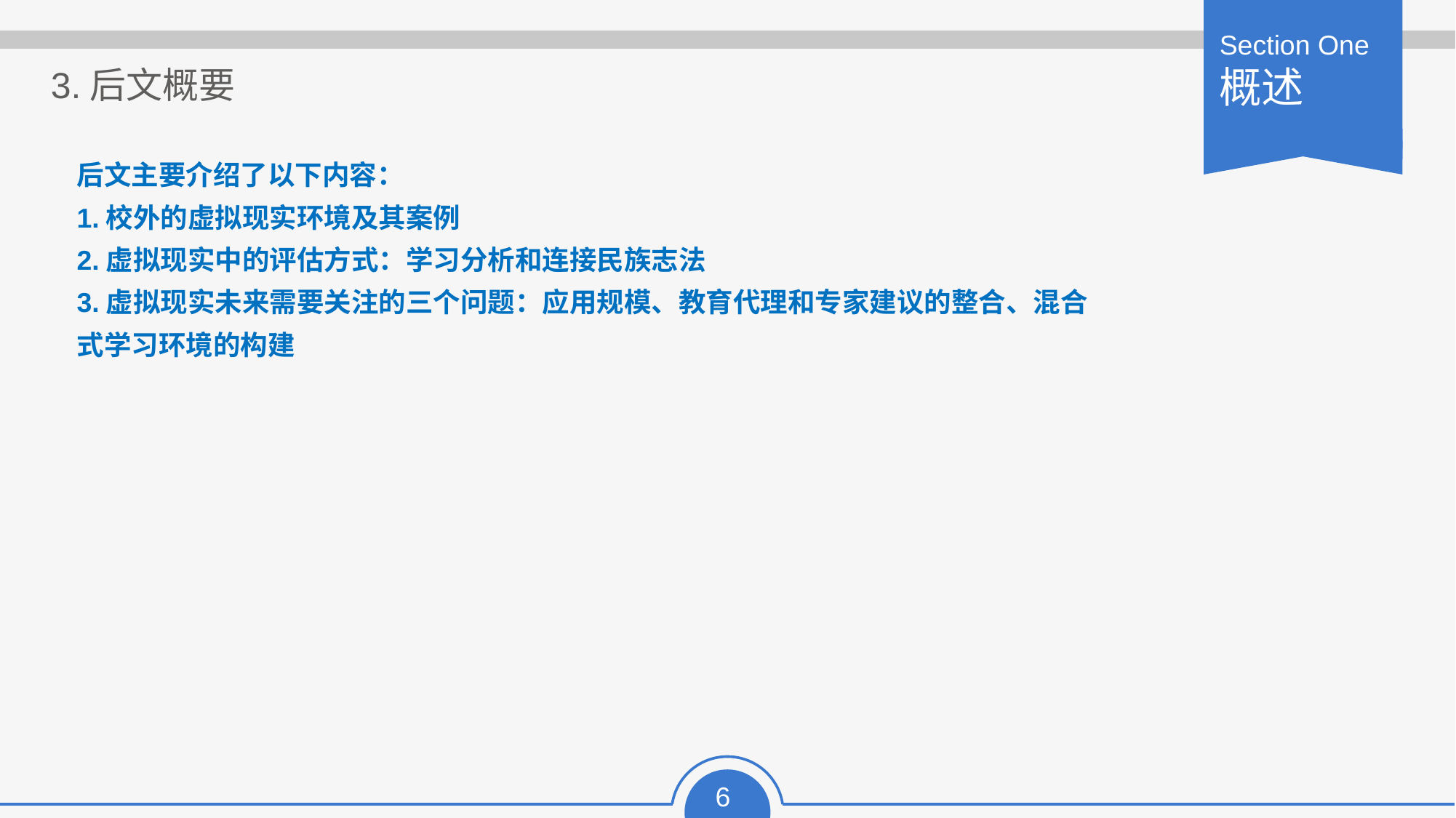

3.后文概要
后文主要介绍了以下内容：
1.校外的虚拟现实环境及其案例
2.虚拟现实中的评估方式：学习分析和连接民族志法
3.虚拟现实未来需要关注的三个问题：应用规模、教育代理和专家建议的整合、混合式学习环境的构建